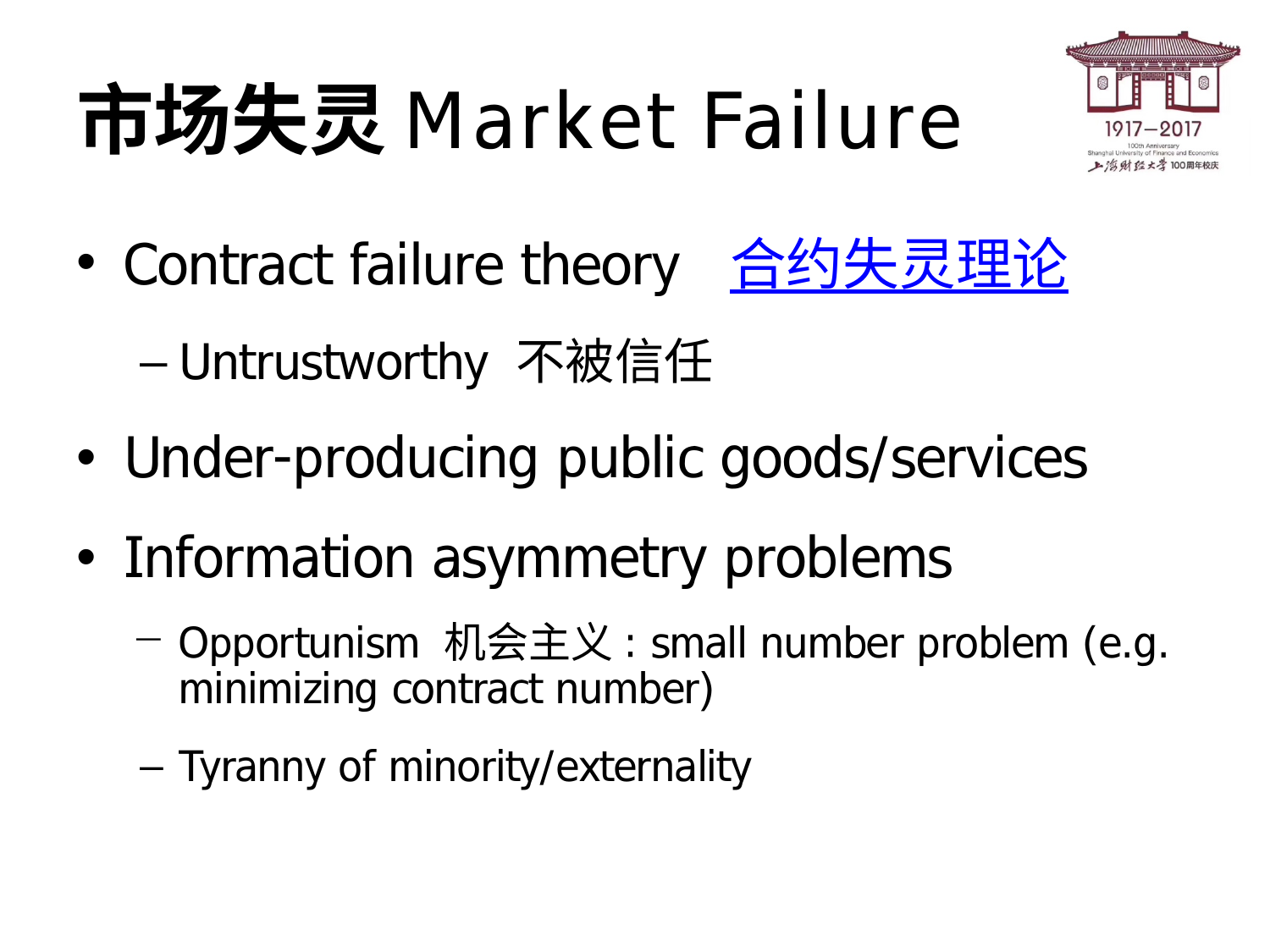

# 市场失灵Market Failure
Contract failure theory  合约失灵理论
Untrustworthy 不被信任
Under-producing public goods/services
Information asymmetry problems
Opportunism 机会主义: small number problem (e.g. minimizing contract number)
Tyranny of minority/externality